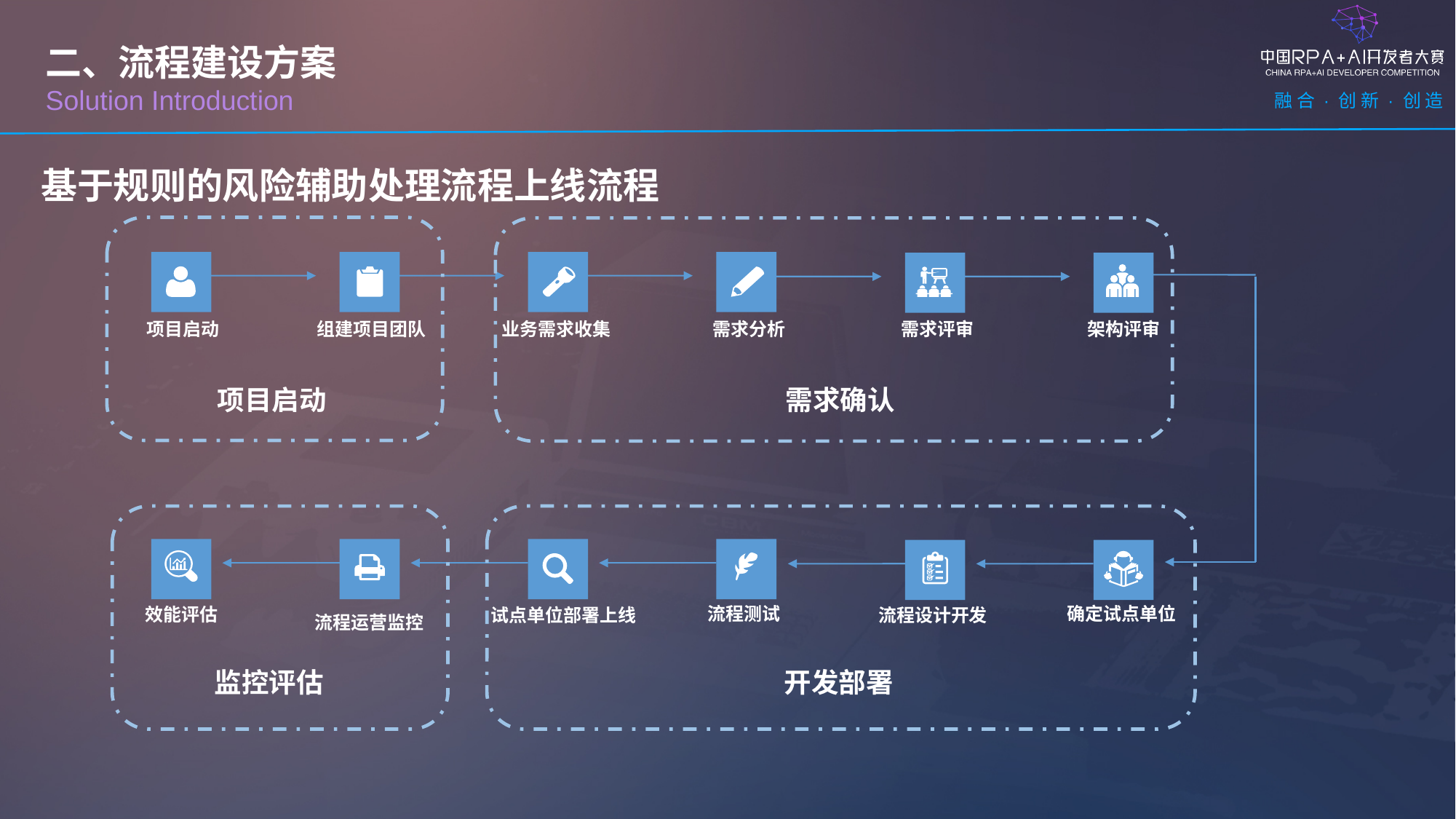

二、流程建设方案
Solution Introduction

基于规则的风险辅助处理流程上线流程

项目启动
组建项目团队
业务需求收集
需求分析
需求评审
架构评审
项目启动
需求确认

流程测试
确定试点单位
试点单位部署上线
效能评估
流程设计开发
流程运营监控
监控评估
开发部署